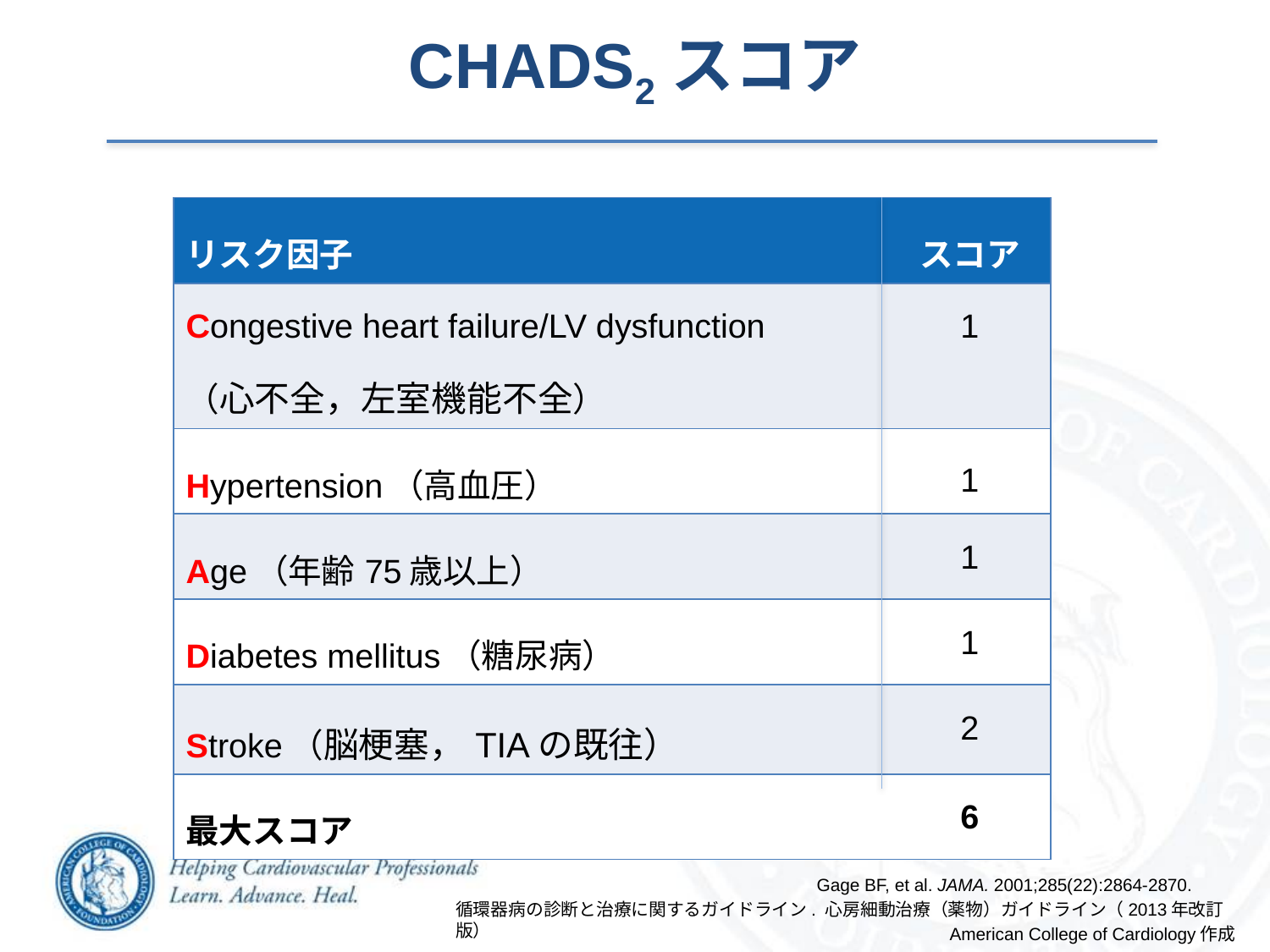

# CHADS2スコア
| リスク因子 | スコア |
| --- | --- |
| Congestive heart failure/LV dysfunction （心不全，左室機能不全） | 1 |
| Hypertension（高血圧） | 1 |
| Age（年齢75歳以上） | 1 |
| Diabetes mellitus（糖尿病） | 1 |
| Stroke（脳梗塞，TIAの既往） | 2 |
| 最大スコア | 6 |
Gage BF, et al. JAMA. 2001;285(22):2864-2870.
循環器病の診断と治療に関するガイドライン. 心房細動治療（薬物）ガイドライン（2013年改訂版）
American College of Cardiology作成